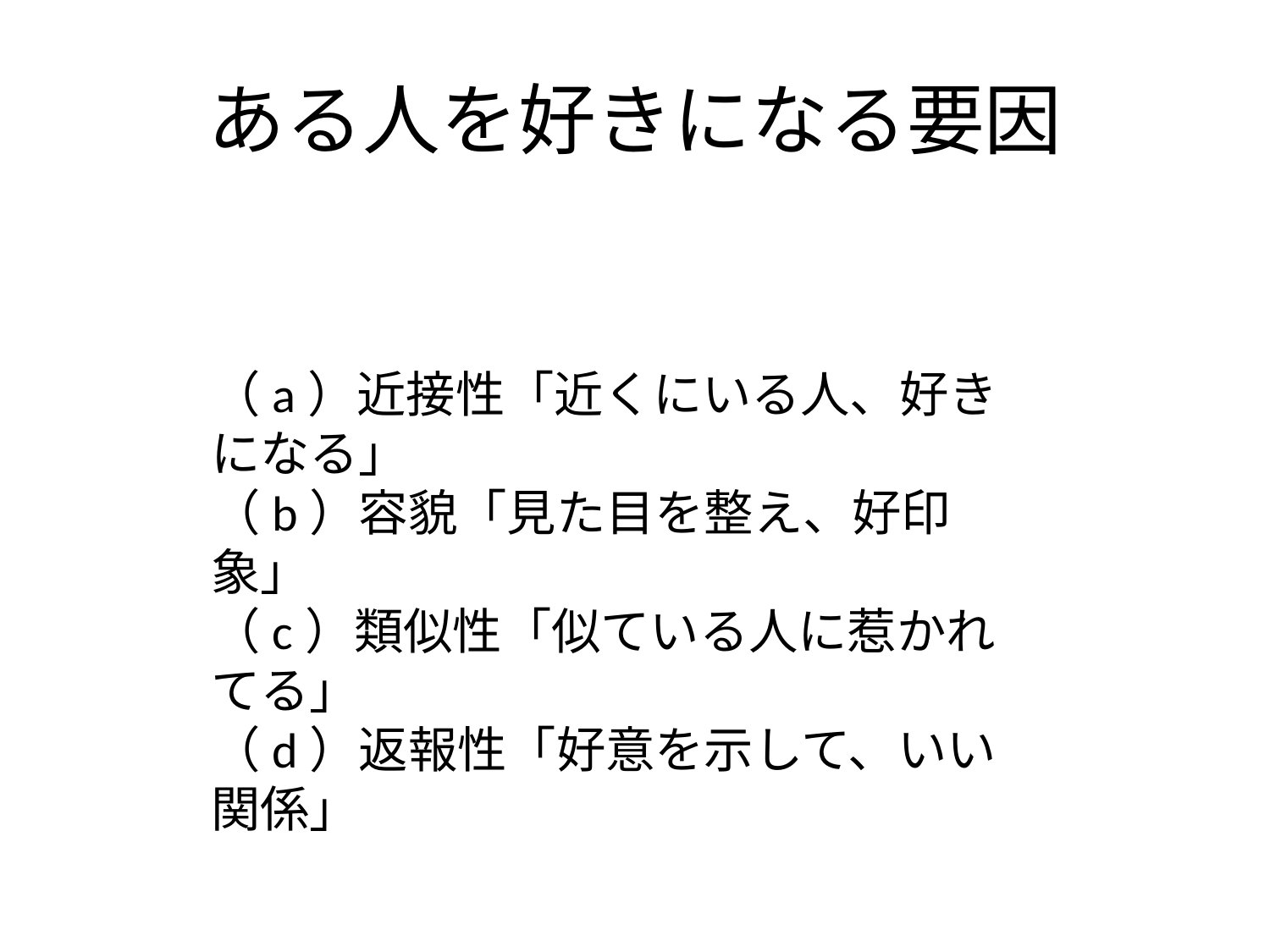

# ある人を好きになる要因
（a）近接性「近くにいる人、好きになる」
（b）容貌「見た目を整え、好印象」
（c）類似性「似ている人に惹かれてる」
（d）返報性「好意を示して、いい関係」